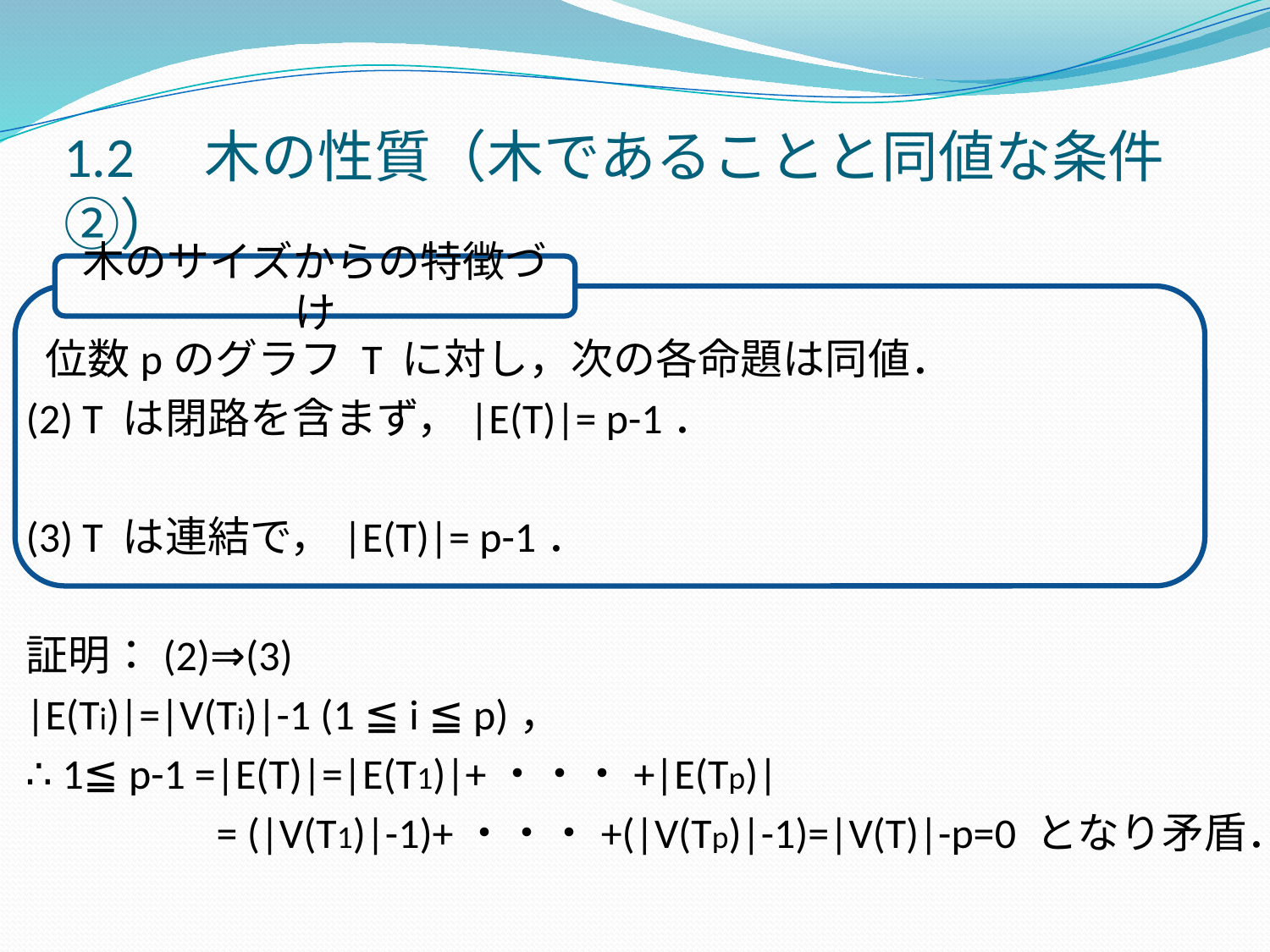

# 1.2　木の性質（木であることと同値な条件②）
木のサイズからの特徴づけ

 位数pのグラフ T に対し，次の各命題は同値．
(2) T は閉路を含まず，|E(T)|= p-1．

(3) T は連結で，|E(T)|= p-1．

証明：(2)⇒(3)
|E(Ti)|=|V(Ti)|-1 (1 ≦ i ≦ p)，
∴ 1≦ p-1 =|E(T)|=|E(T1)|+・・・+|E(Tp)|
                    = (|V(T1)|-1)+・・・+(|V(Tp)|-1)=|V(T)|-p=0 となり矛盾．